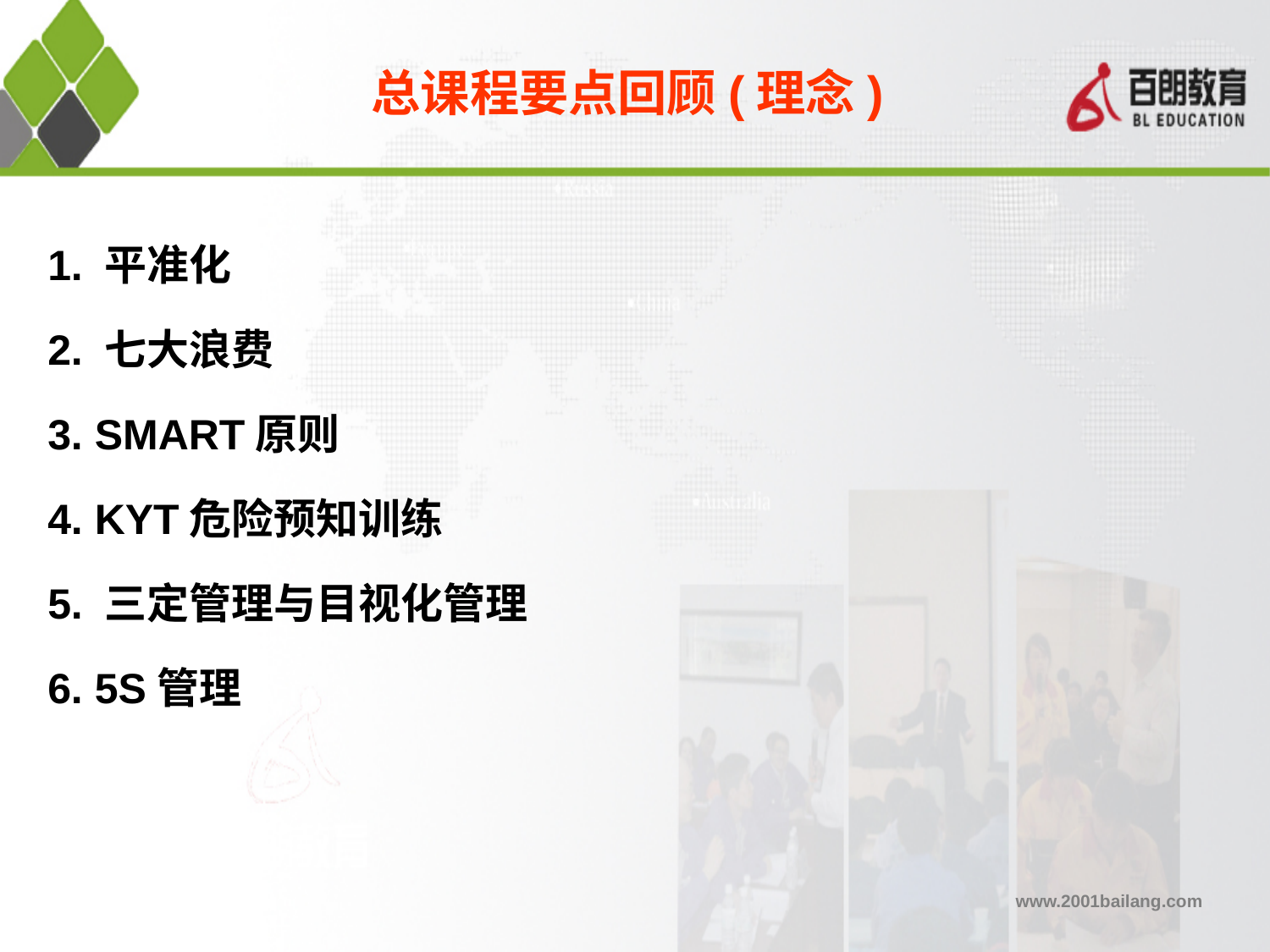

总课程要点回顾(理念)
1. 平准化
2. 七大浪费
3. SMART原则
4. KYT危险预知训练
5. 三定管理与目视化管理
6. 5S管理